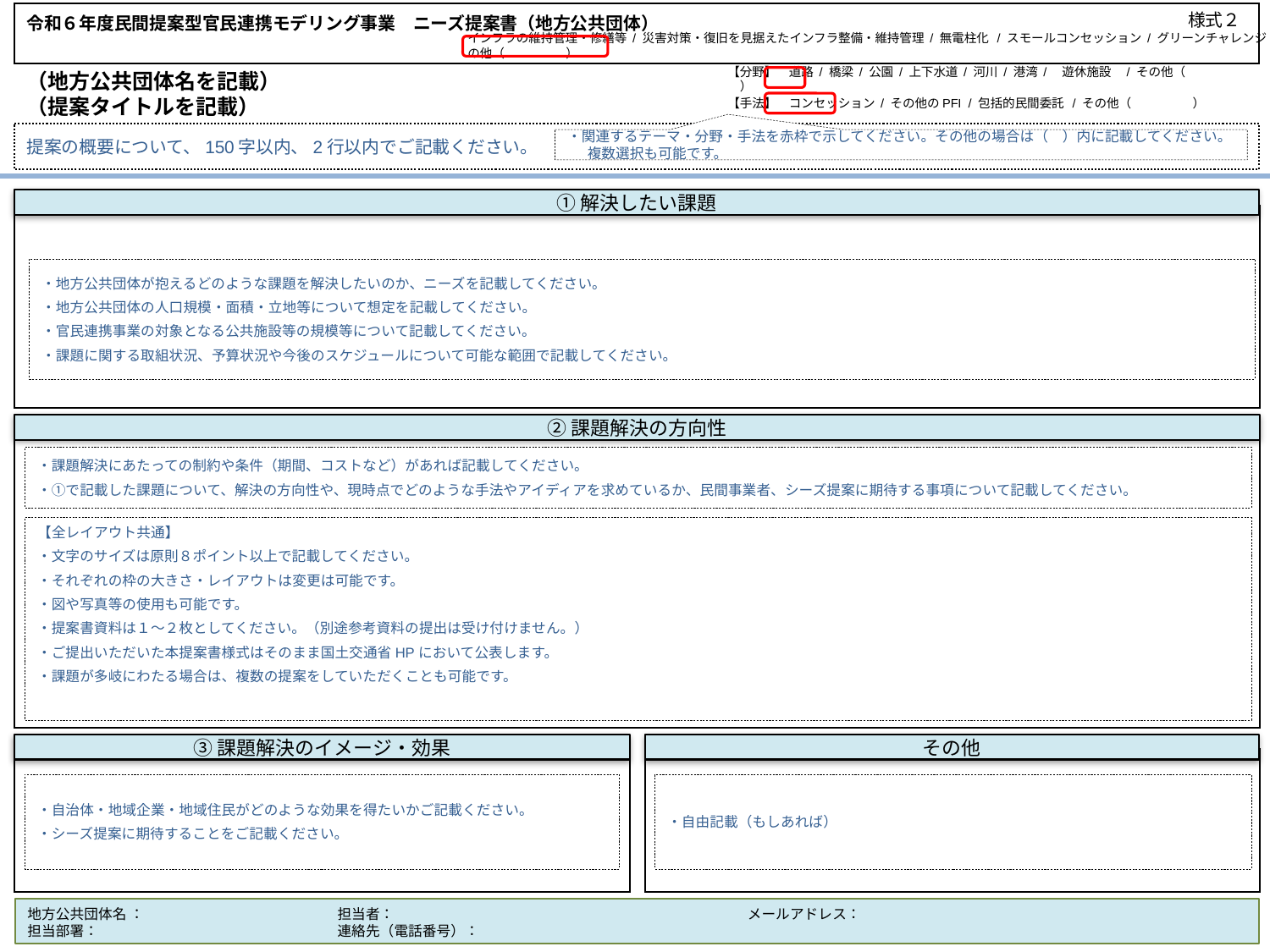

令和６年度民間提案型官民連携モデリング事業　ニーズ提案書（地方公共団体）

様式２
インフラの維持管理・修繕等 / 災害対策・復旧を見据えたインフラ整備・維持管理 / 無電柱化  / スモールコンセッション / グリーンチャレンジ / その他（　　　　　）

【分野】　道路 / 橋梁 / 公園 / 上下水道 / 河川 / 港湾 /　遊休施設　/ その他（　　　　　）
（地方公共団体名を記載）
（提案タイトルを記載）

【手法】　コンセッション / その他のPFI  / 包括的民間委託  / その他（　　　　　）

提案の概要について、150字以内、2行以内でご記載ください。
・関連するテーマ・分野・手法を赤枠で示してください。その他の場合は（　）内に記載してください。複数選択も可能です。
①解決したい課題

・地方公共団体が抱えるどのような課題を解決したいのか、ニーズを記載してください。
・地方公共団体の人口規模・面積・立地等について想定を記載してください。
・官民連携事業の対象となる公共施設等の規模等について記載してください。
・課題に関する取組状況、予算状況や今後のスケジュールについて可能な範囲で記載してください。
②課題解決の方向性

・課題解決にあたっての制約や条件（期間、コストなど）があれば記載してください。
・①で記載した課題について、解決の方向性や、現時点でどのような手法やアイディアを求めているか、民間事業者、シーズ提案に期待する事項について記載してください。
【全レイアウト共通】
・文字のサイズは原則８ポイント以上で記載してください。
・それぞれの枠の大きさ・レイアウトは変更は可能です。
・図や写真等の使用も可能です。
・提案書資料は１～２枚としてください。（別途参考資料の提出は受け付けません。）
・ご提出いただいた本提案書様式はそのまま国土交通省HPにおいて公表します。
・課題が多岐にわたる場合は、複数の提案をしていただくことも可能です。
③課題解決のイメージ・効果
その他

・自治体・地域企業・地域住民がどのような効果を得たいかご記載ください。
・シーズ提案に期待することをご記載ください。
・自由記載（もしあれば）

地方公共団体名 ：
担当部署：
担当者：
連絡先（電話番号）：
メールアドレス：